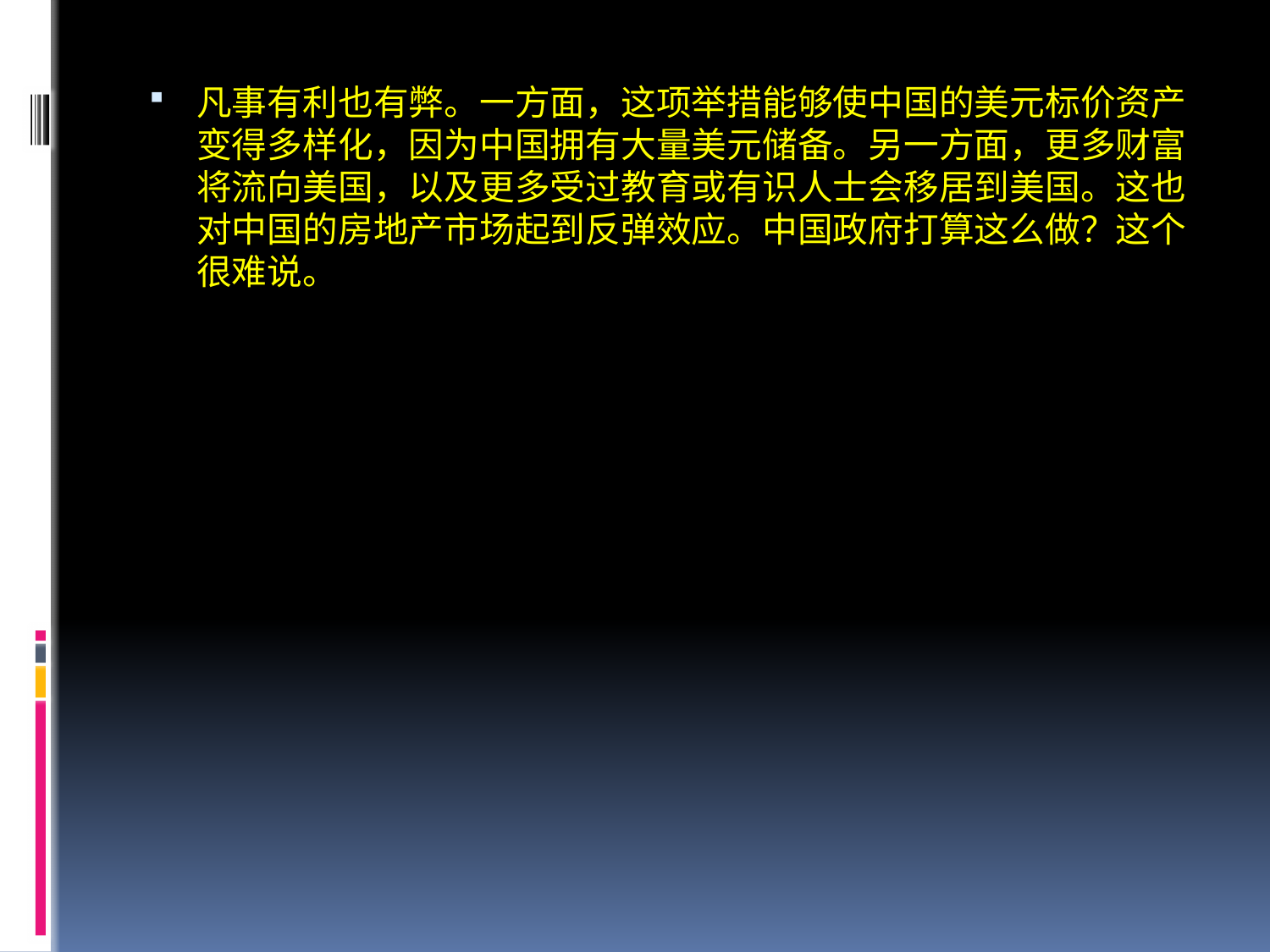

凡事有利也有弊。一方面，这项举措能够使中国的美元标价资产变得多样化，因为中国拥有大量美元储备。另一方面，更多财富将流向美国，以及更多受过教育或有识人士会移居到美国。这也对中国的房地产市场起到反弹效应。中国政府打算这么做？这个很难说。